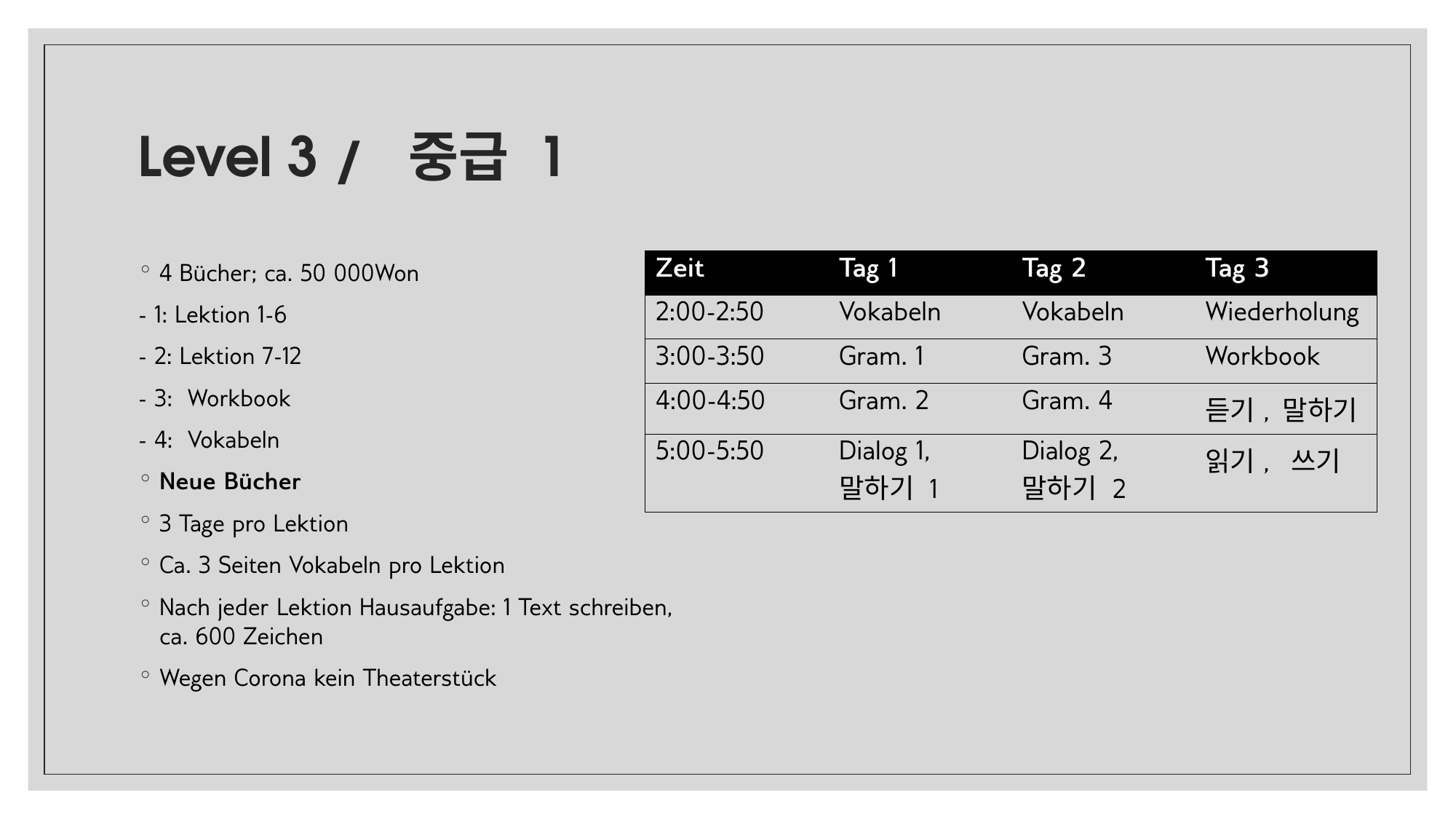

# Level 3 /  중급 1
| Zeit | Tag 1 | Tag 2 | Tag 3 |
| --- | --- | --- | --- |
| 2:00-2:50 | Vokabeln | Vokabeln | Wiederholung |
| 3:00-3:50 | Gram. 1 | Gram. 3 | Workbook |
| 4:00-4:50 | Gram. 2 | Gram. 4 | 듣기, 말하기 |
| 5:00-5:50 | Dialog 1, 말하기 1 | Dialog 2, 말하기 2 | 읽기, 쓰기 |
4 Bücher; ca. 50 000Won
- 1: Lektion 1-6
- 2: Lektion 7-12
- 3:  Workbook
- 4:  Vokabeln
Neue Bücher
3 Tage pro Lektion
Ca. 3 Seiten Vokabeln pro Lektion
Nach jeder Lektion Hausaufgabe: 1 Text schreiben, ca. 600 Zeichen
Wegen Corona kein Theaterstück